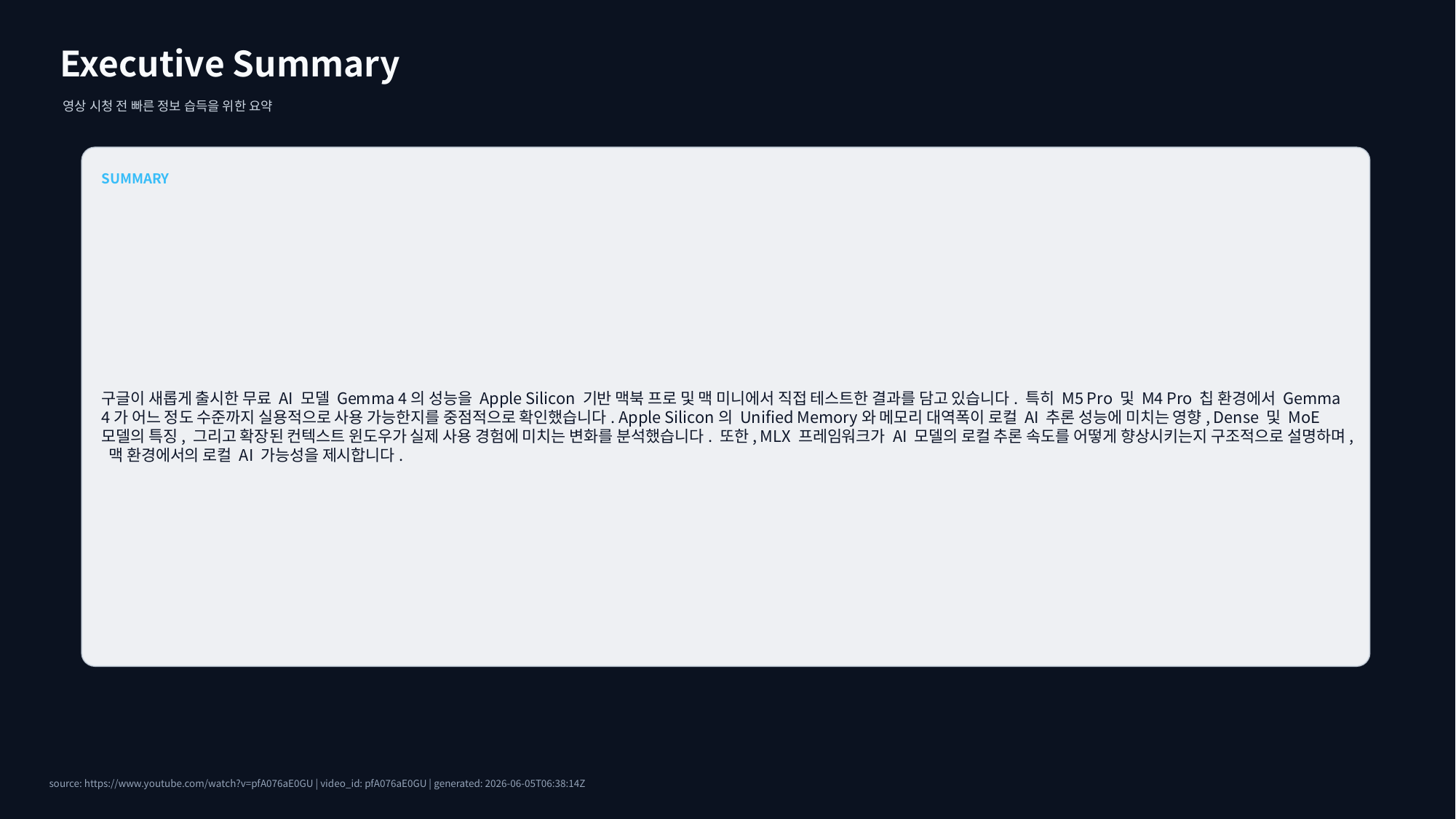

Executive Summary
영상 시청 전 빠른 정보 습득을 위한 요약

SUMMARY
구글이 새롭게 출시한 무료 AI 모델 Gemma 4의 성능을 Apple Silicon 기반 맥북 프로 및 맥 미니에서 직접 테스트한 결과를 담고 있습니다. 특히 M5 Pro 및 M4 Pro 칩 환경에서 Gemma 4가 어느 정도 수준까지 실용적으로 사용 가능한지를 중점적으로 확인했습니다. Apple Silicon의 Unified Memory와 메모리 대역폭이 로컬 AI 추론 성능에 미치는 영향, Dense 및 MoE 모델의 특징, 그리고 확장된 컨텍스트 윈도우가 실제 사용 경험에 미치는 변화를 분석했습니다. 또한, MLX 프레임워크가 AI 모델의 로컬 추론 속도를 어떻게 향상시키는지 구조적으로 설명하며, 맥 환경에서의 로컬 AI 가능성을 제시합니다.
source: https://www.youtube.com/watch?v=pfA076aE0GU | video_id: pfA076aE0GU | generated: 2026-06-05T06:38:14Z